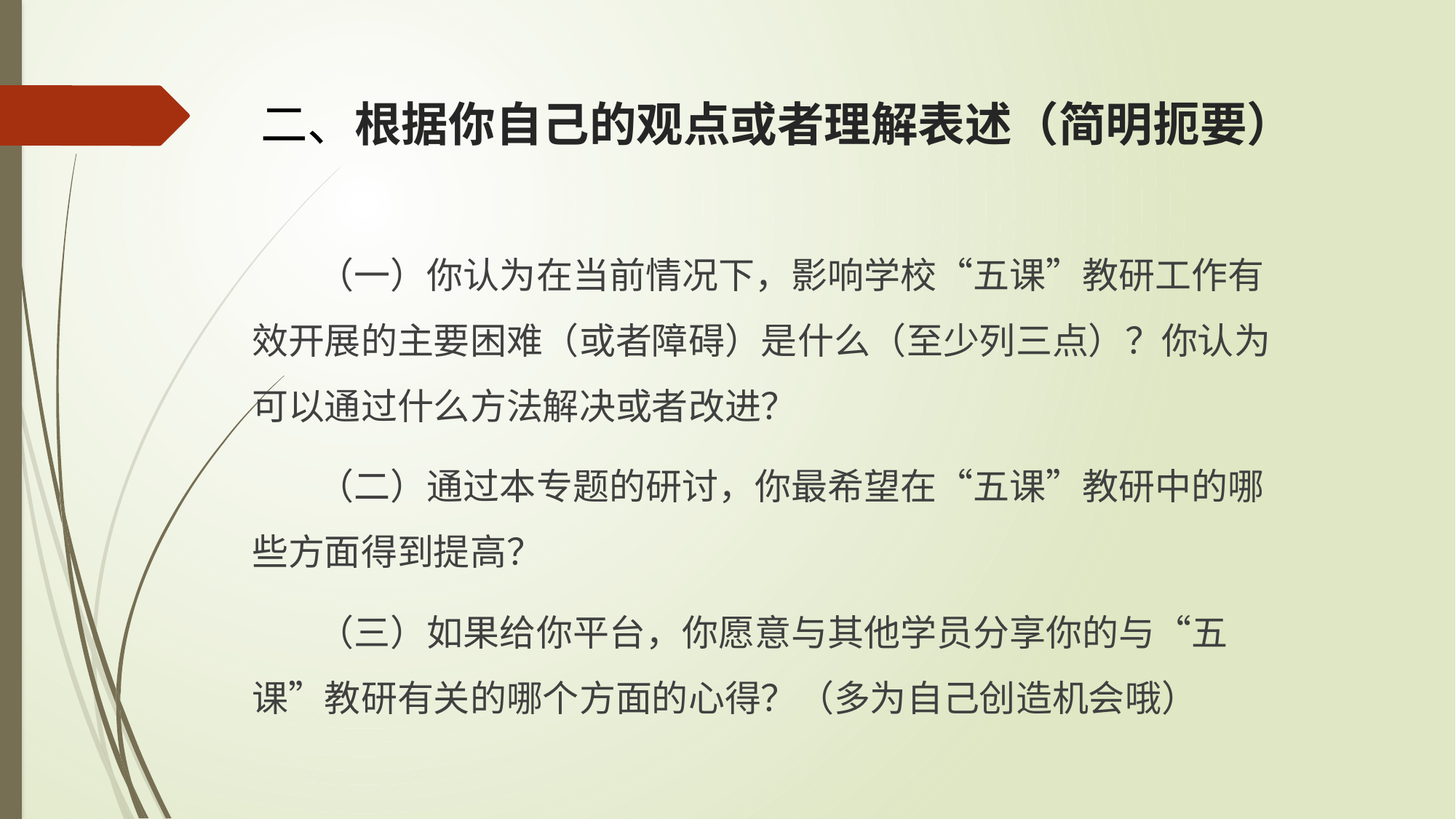

# 二、根据你自己的观点或者理解表述（简明扼要）
       （一）你认为在当前情况下，影响学校“五课”教研工作有效开展的主要困难（或者障碍）是什么（至少列三点）？你认为可以通过什么方法解决或者改进？
       （二）通过本专题的研讨，你最希望在“五课”教研中的哪些方面得到提高？
       （三）如果给你平台，你愿意与其他学员分享你的与“五课”教研有关的哪个方面的心得？（多为自己创造机会哦）